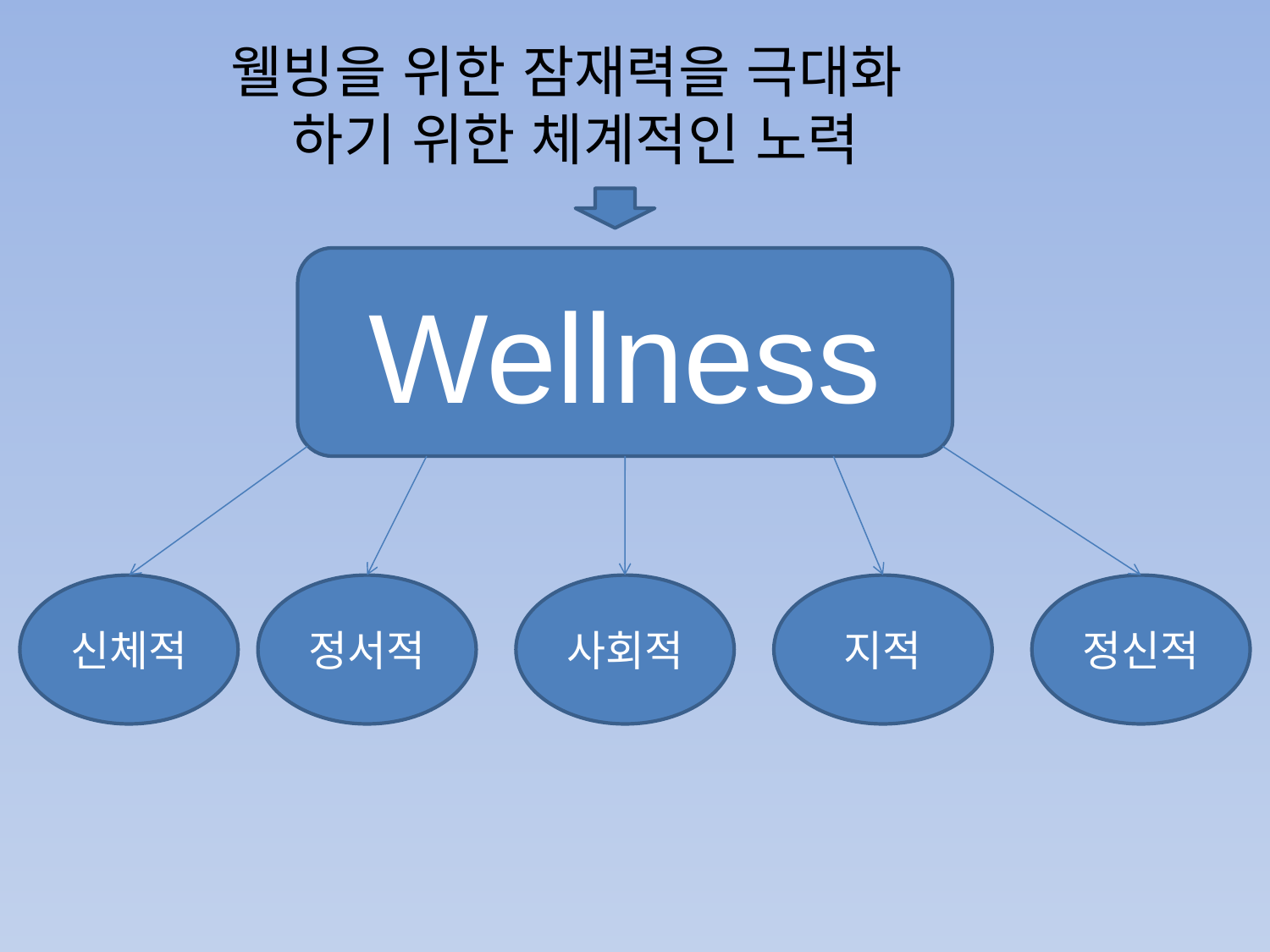

웰빙을 위한 잠재력을 극대화
   하기 위한 체계적인 노력

Wellness
신체적
정서적
사회적
지적
정신적